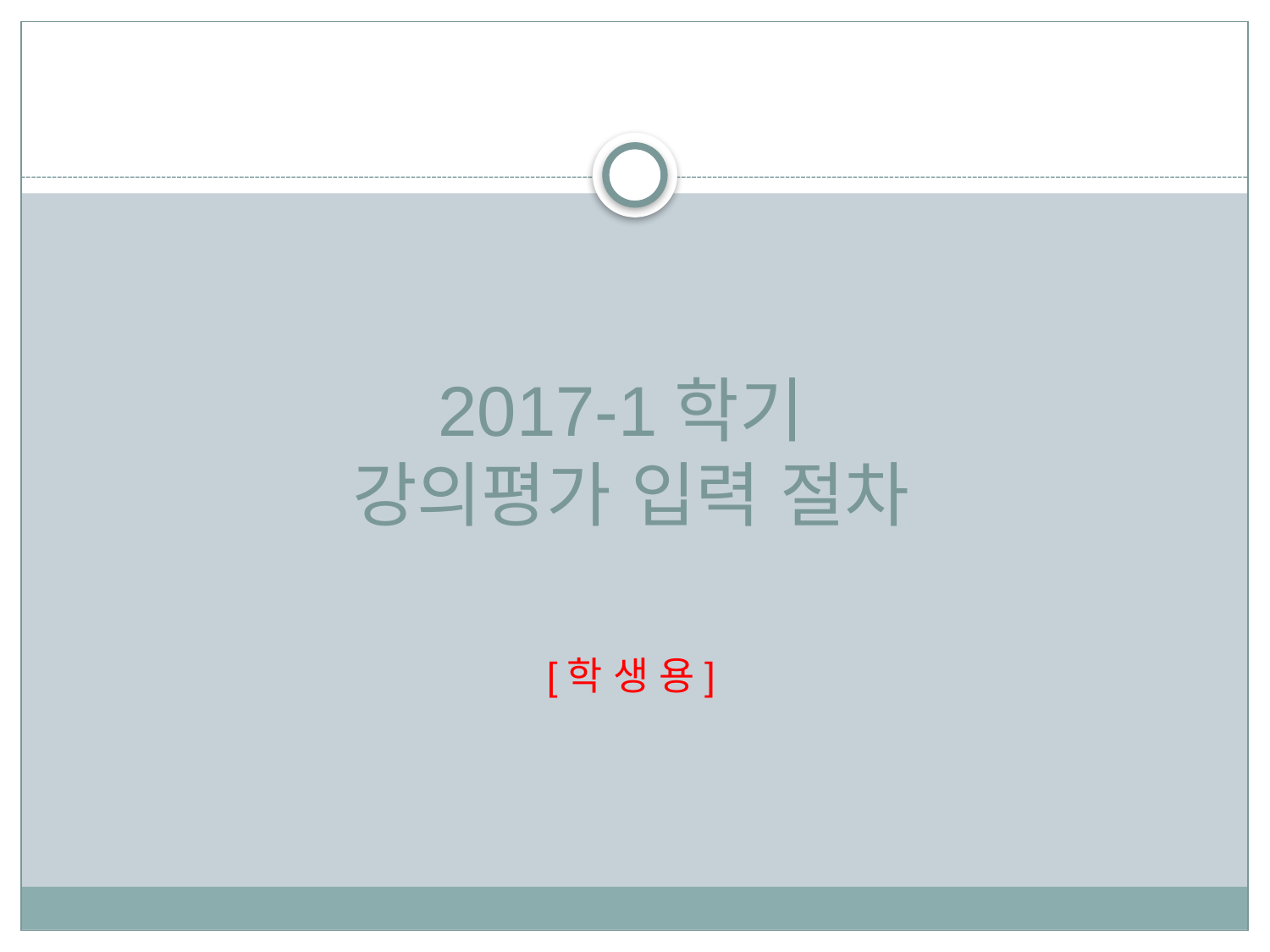

# 2017-1학기 강의평가 입력 절차 [학 생 용]